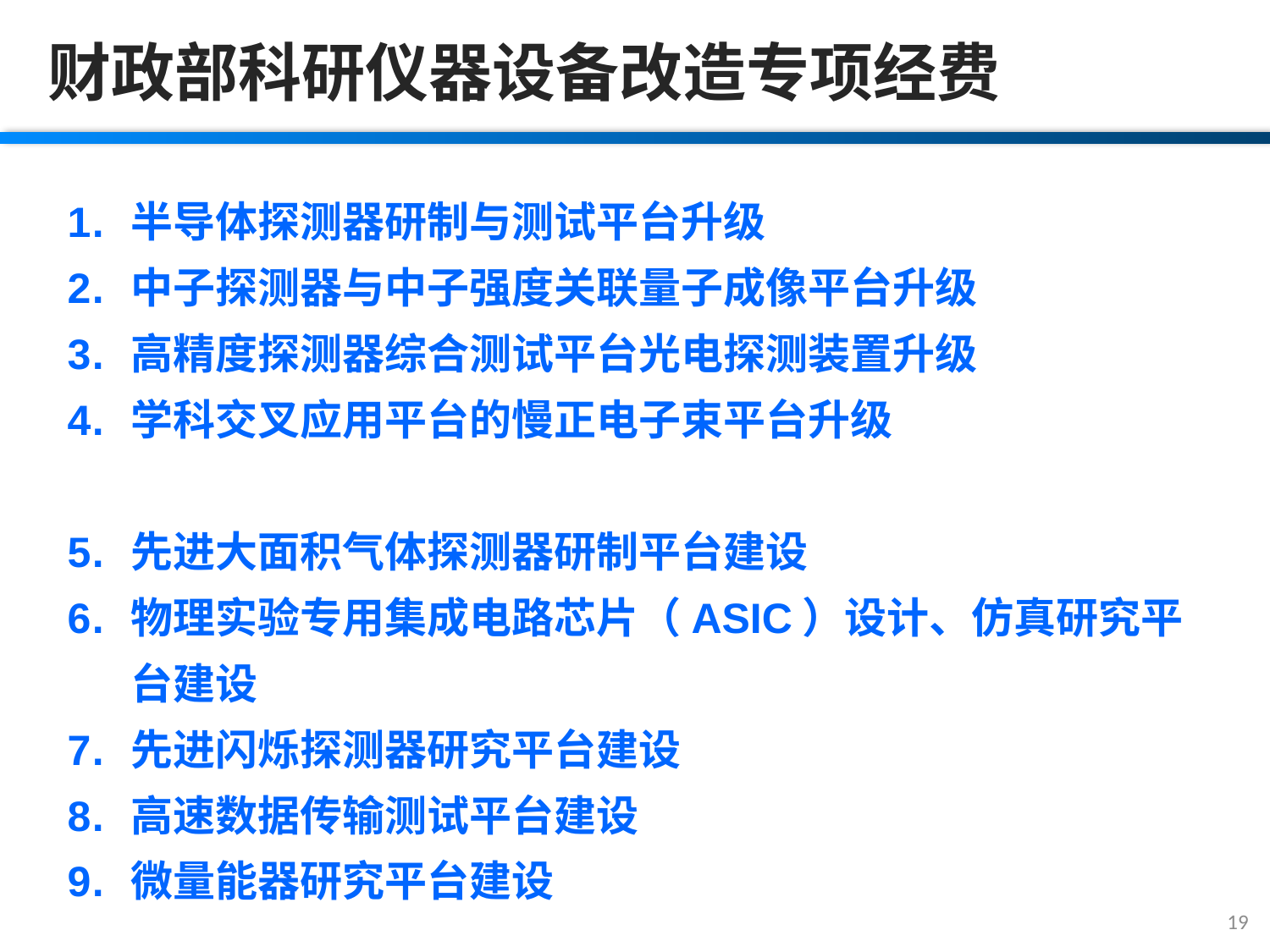

财政部科研仪器设备改造专项经费

半导体探测器研制与测试平台升级
中子探测器与中子强度关联量子成像平台升级
高精度探测器综合测试平台光电探测装置升级
学科交叉应用平台的慢正电子束平台升级

先进大面积气体探测器研制平台建设
物理实验专用集成电路芯片（ASIC）设计、仿真研究平台建设
先进闪烁探测器研究平台建设
高速数据传输测试平台建设
微量能器研究平台建设
19